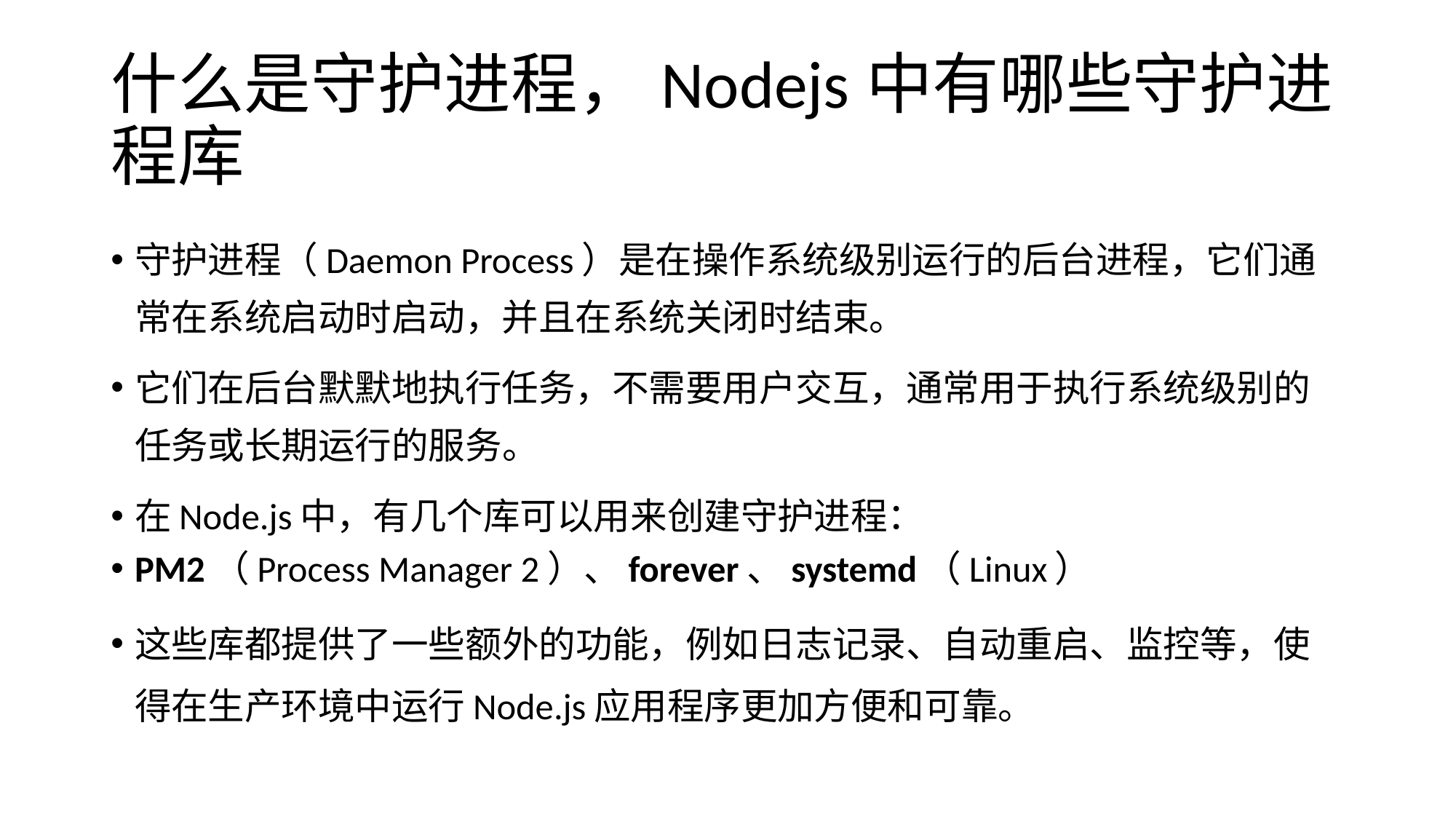

# 什么是守护进程，Nodejs中有哪些守护进程库
守护进程（Daemon Process）是在操作系统级别运行的后台进程，它们通常在系统启动时启动，并且在系统关闭时结束。
它们在后台默默地执行任务，不需要用户交互，通常用于执行系统级别的任务或长期运行的服务。
在Node.js中，有几个库可以用来创建守护进程：
PM2（Process Manager 2）、forever、systemd（Linux）
这些库都提供了一些额外的功能，例如日志记录、自动重启、监控等，使得在生产环境中运行Node.js应用程序更加方便和可靠。